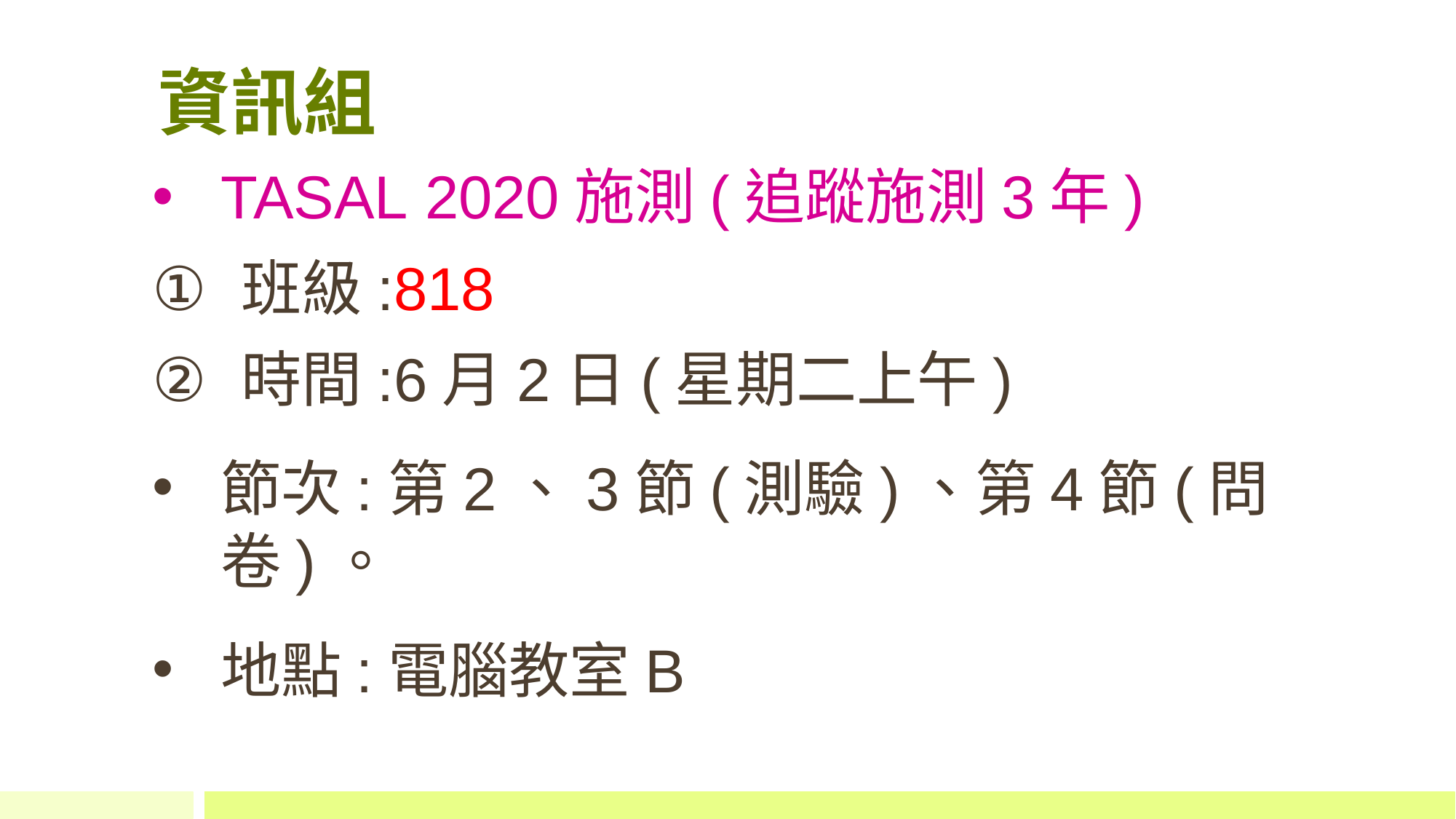

# 資訊組

TASAL 2020施測(追蹤施測3年)
班級:818
時間:6月2日(星期二上午)
節次:第2、3節(測驗)、第4節(問卷)。
地點:電腦教室B